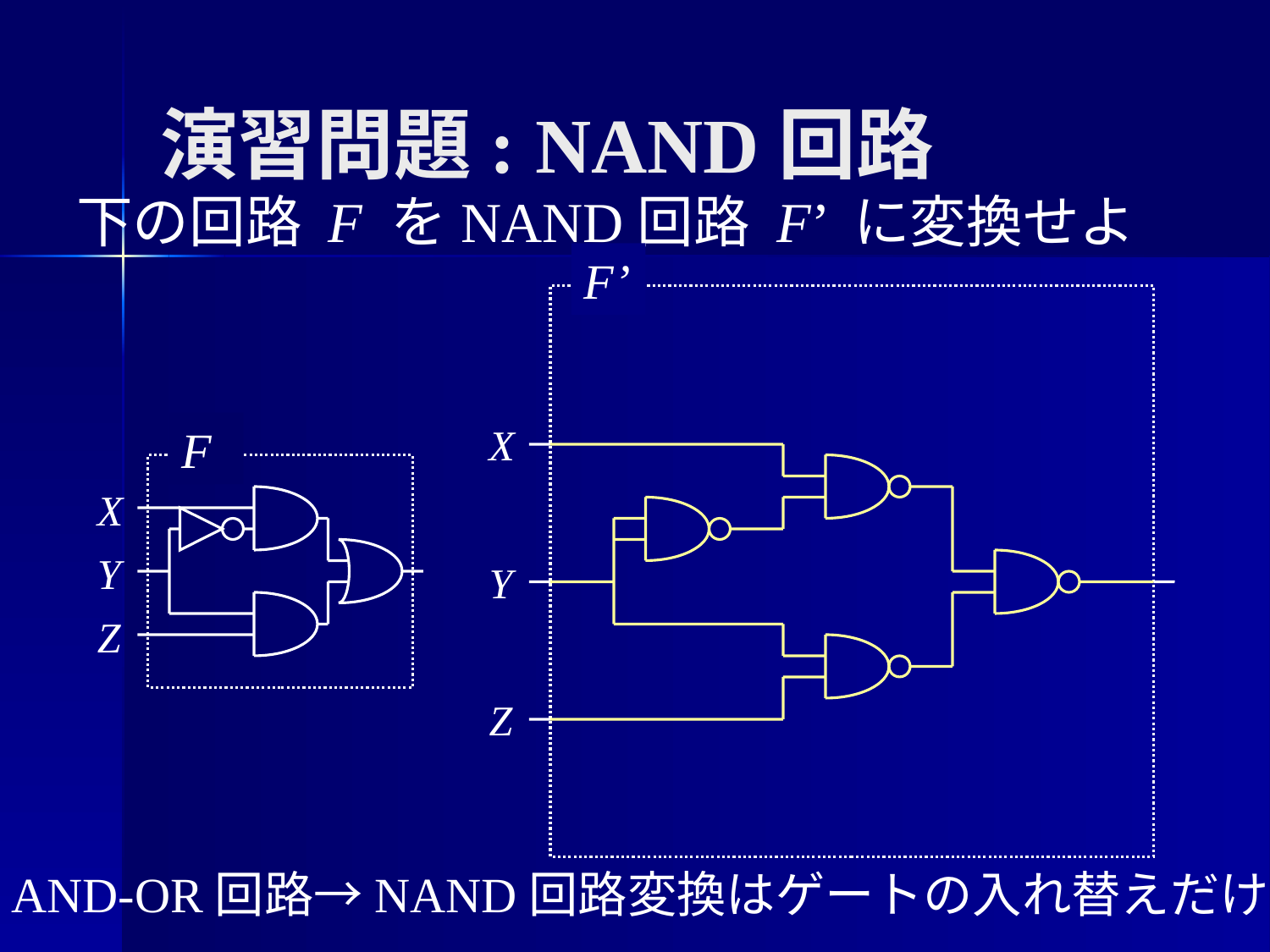

# 演習問題: NAND回路
下の回路 F をNAND回路 F’ に変換せよ
F’

F
X

X

Y
Y

Z

Z

AND-OR回路→NAND回路変換はゲートの入れ替えだけ